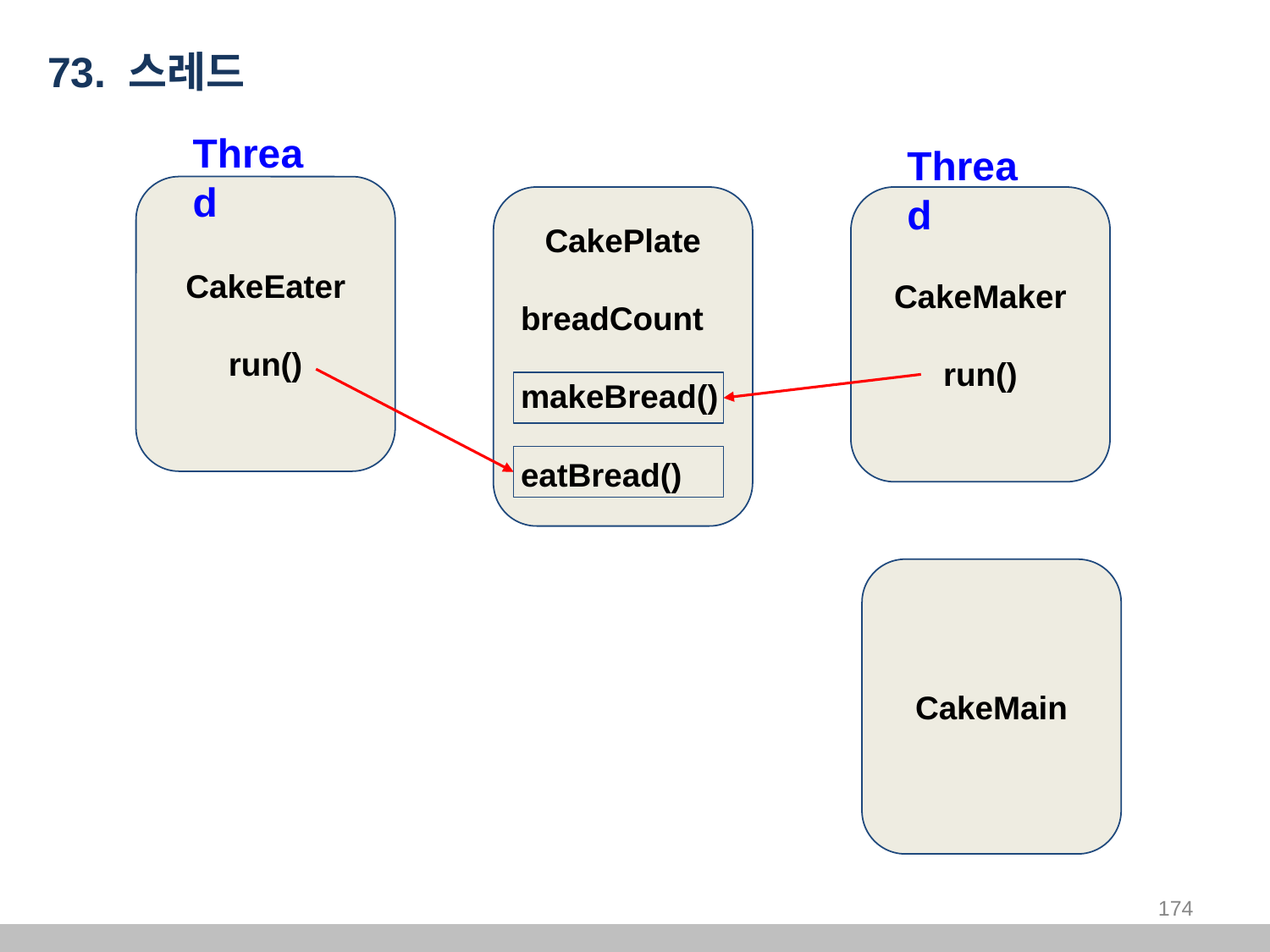

73. 스레드
Thread
Thread
CakeEater

run()
CakeMaker

run()
CakePlate

breadCount

makeBread()

eatBread()

CakeMain
174